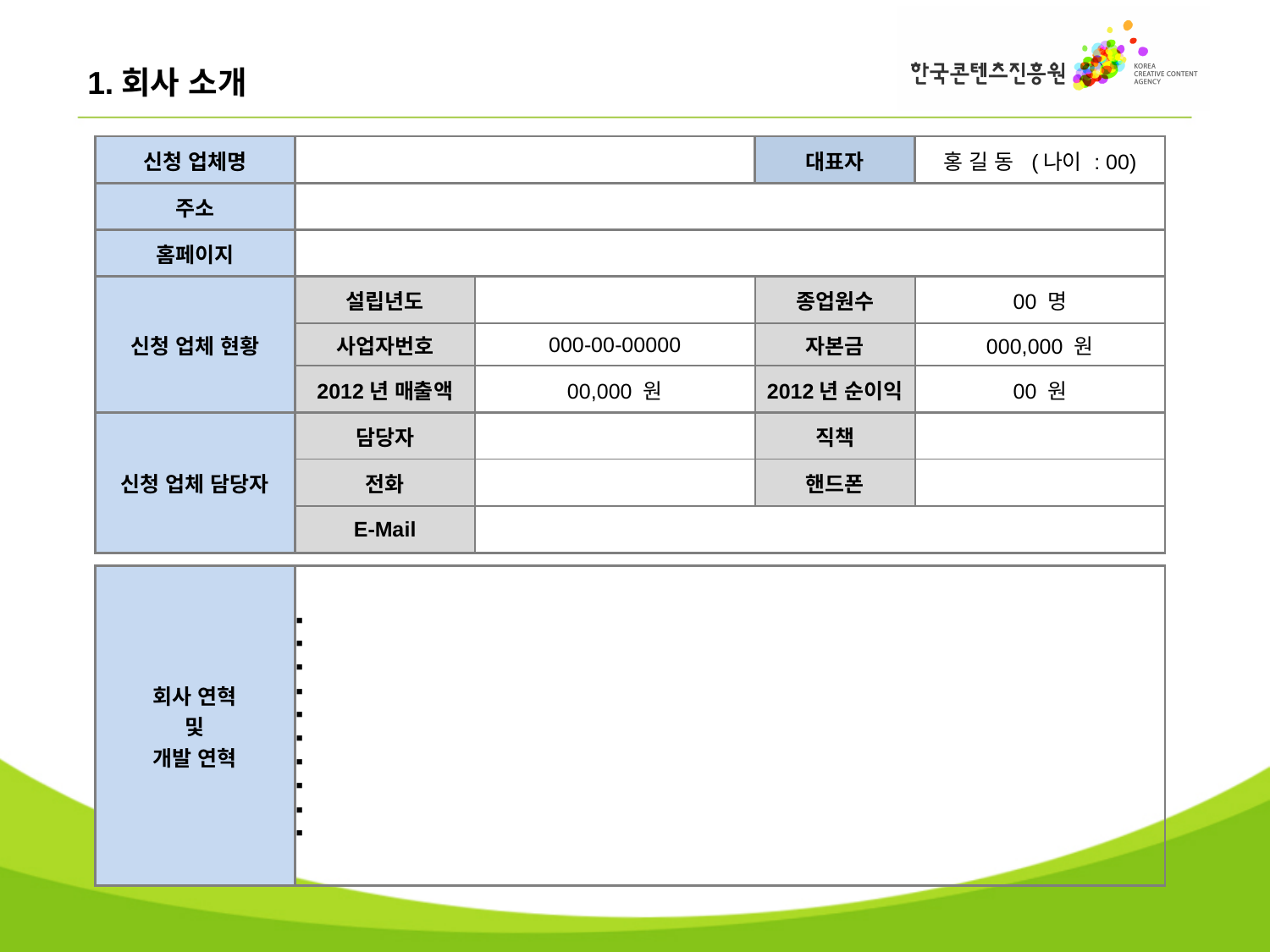

1.회사 소개
| 신청 업체명 |  |  | 대표자 | 홍 길 동 (나이 : 00) |
| --- | --- | --- | --- | --- |
| 주소 |  |  |  |  |
| 홈페이지 |  |  |  |  |
| 신청 업체 현황 | 설립년도 |  | 종업원수 | 00 명 |
|  | 사업자번호 | 000-00-00000 | 자본금 | 000,000 원 |
|  | 2012년 매출액 | 00,000 원 | 2012년 순이익 | 00 원 |
| 신청 업체 담당자 | 담당자 |  | 직책 |  |
|  | 전화 |  | 핸드폰 |  |
|  | E-Mail |  |  |  |
| 회사 연혁 및 개발 연혁 | ▪ ▪ ▪ ▪ ▪ ▪ ▪ ▪ ▪ ▪ |
| --- | --- |